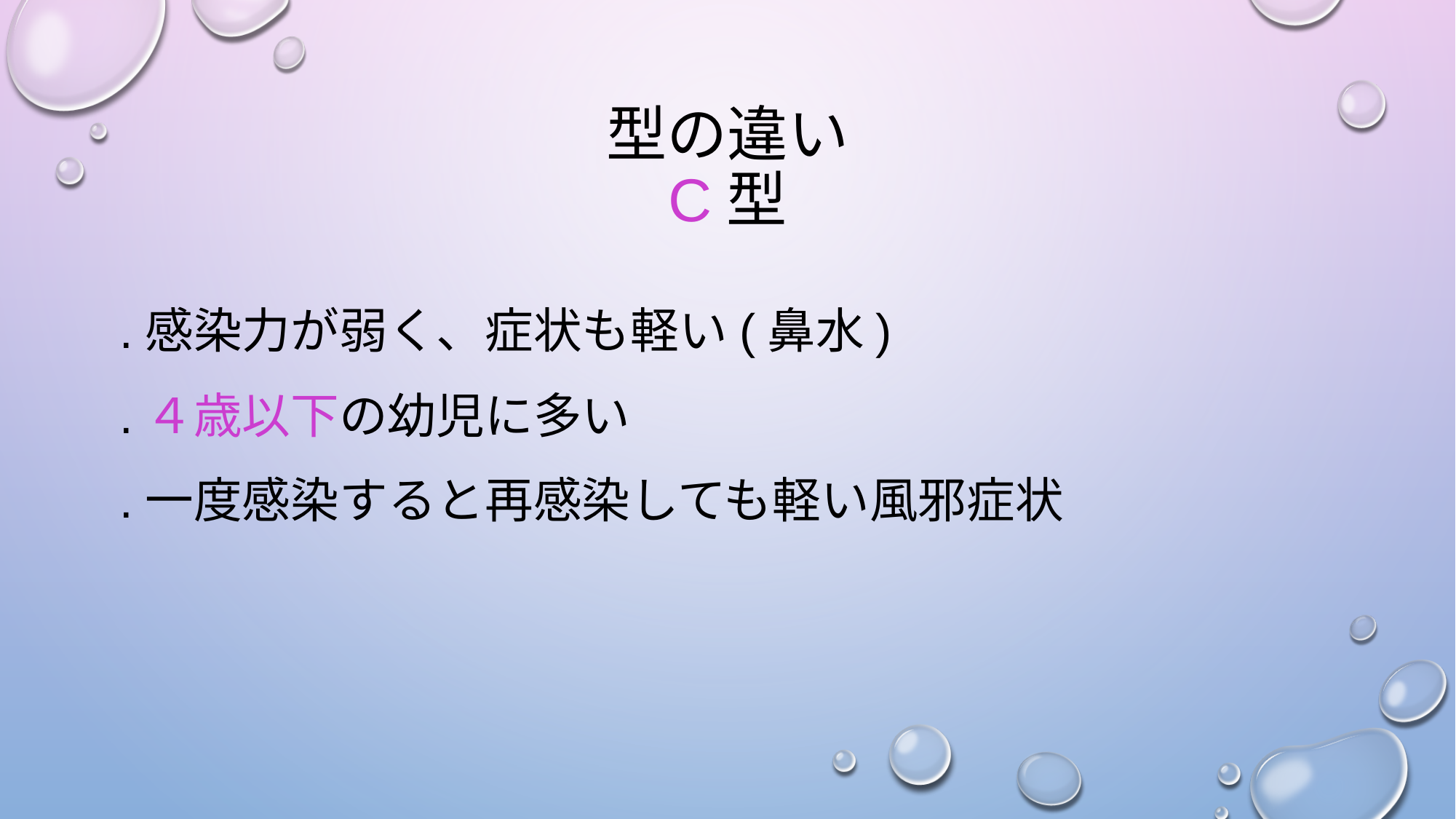

# 型の違い c型
.感染力が弱く、症状も軽い(鼻水)
.４歳以下の幼児に多い
.一度感染すると再感染しても軽い風邪症状